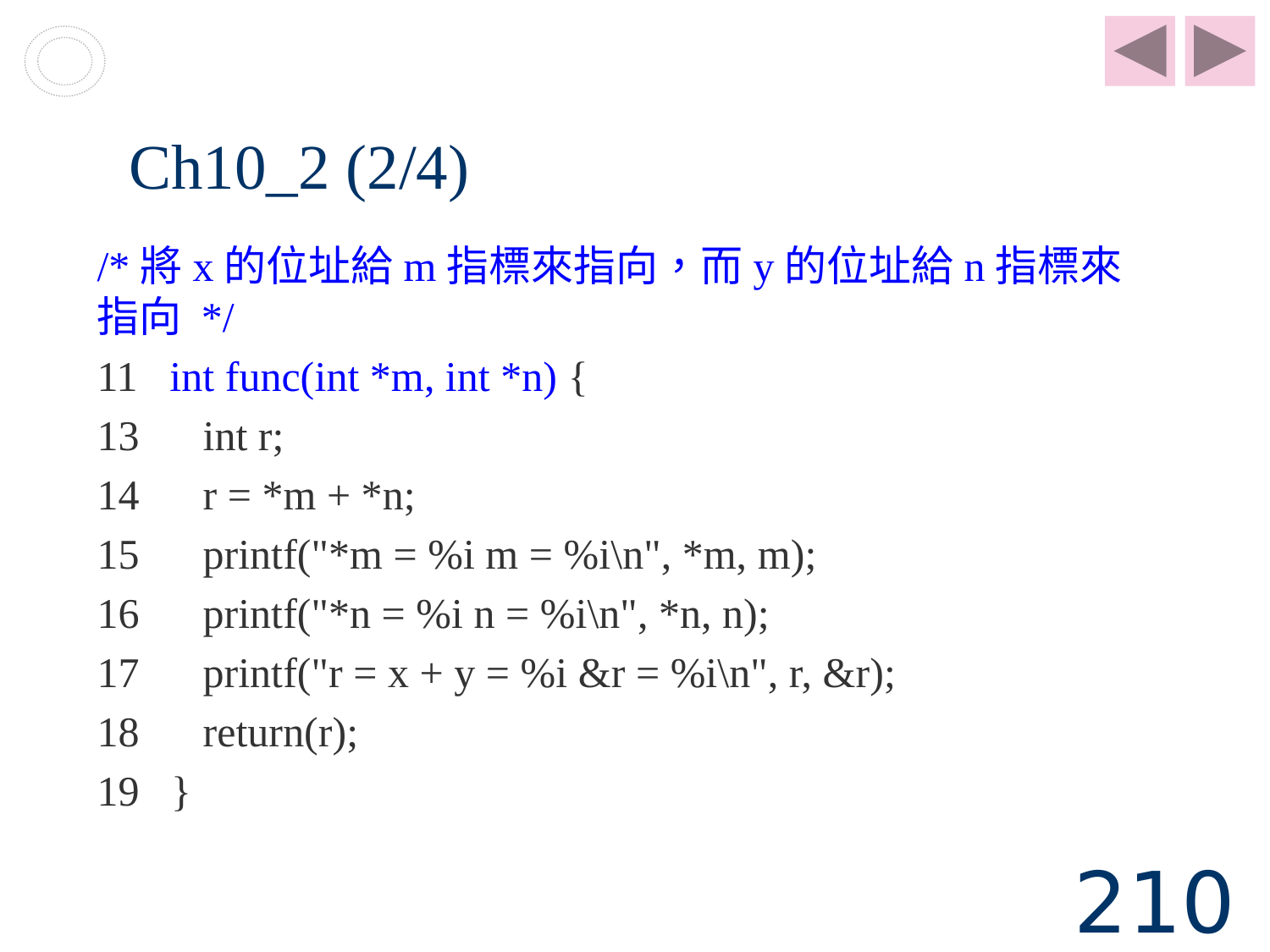

# Ch10_2 (2/4)
/*將x的位址給m指標來指向，而y的位址給n指標來指向 */
11   int func(int *m, int *n) {
13      int r;
14      r = *m + *n;
15      printf("*m = %i m = %i\n", *m, m);
16      printf("*n = %i n = %i\n", *n, n);
17      printf("r = x + y = %i &r = %i\n", r, &r);
18      return(r);
19   }
210